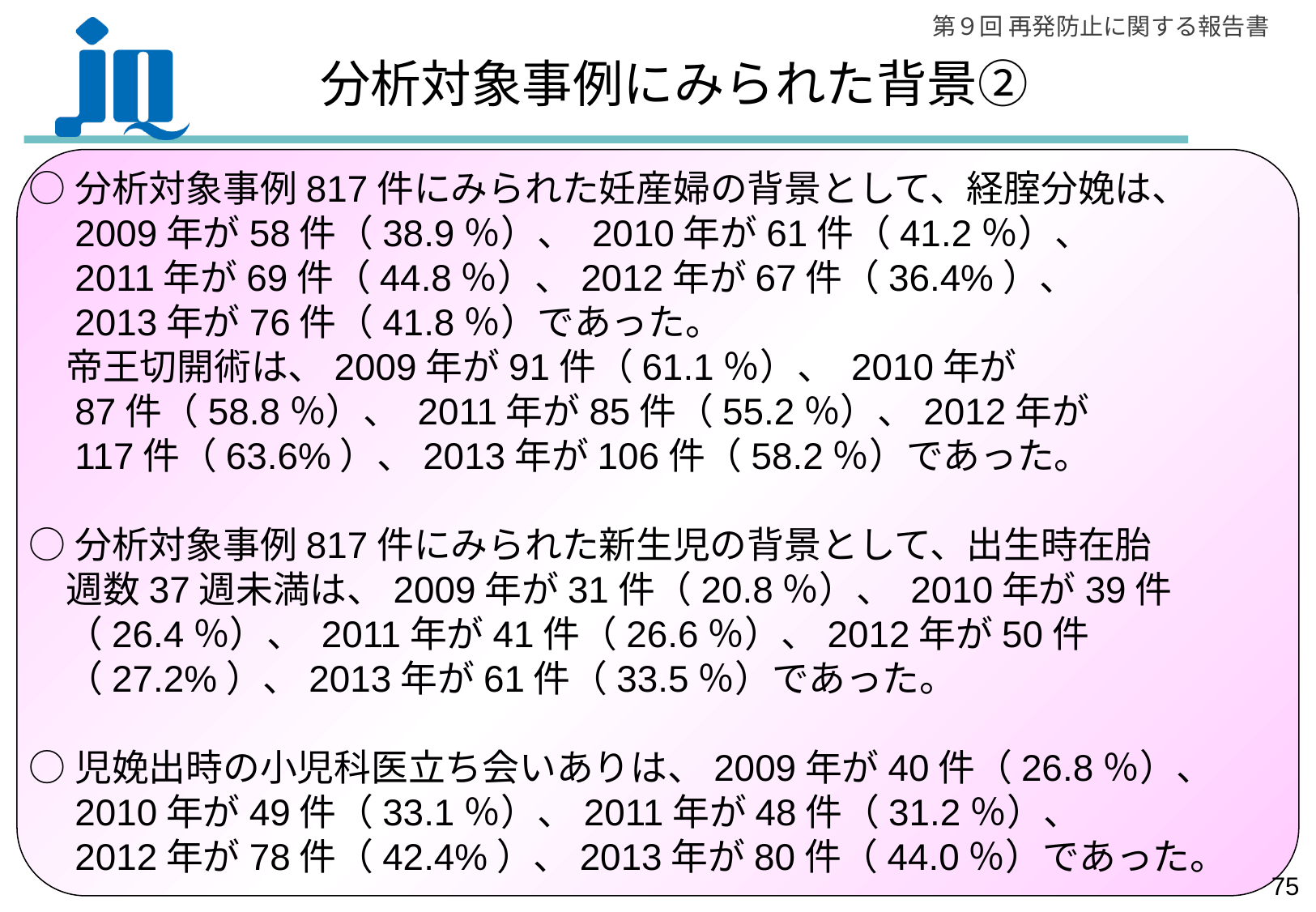

# 分析対象事例にみられた背景②

○分析対象事例817件にみられた妊産婦の背景として、経腟分娩は、
　2009年が58件（38.9％）、 2010年が61件（41.2％）、
　2011年が69件（44.8％）、2012年が67件（36.4%）、
　2013年が76件（41.8％）であった。
　帝王切開術は、2009年が91件（61.1％）、 2010年が
　87件（58.8％）、 2011年が85件（55.2％）、2012年が
　117件（63.6%）、2013年が106件（58.2％）であった。

○分析対象事例817件にみられた新生児の背景として、出生時在胎
　週数37週未満は、2009年が31件（20.8％）、 2010年が39件
　（26.4％）、 2011年が41件（26.6％）、2012年が50件
　（27.2%）、2013年が61件（33.5％）であった。

○児娩出時の小児科医立ち会いありは、2009年が40件（26.8％）、
　2010年が49件（33.1％）、2011年が48件（31.2％）、
　2012年が78件（42.4%）、2013年が80件（44.0％）であった。

75